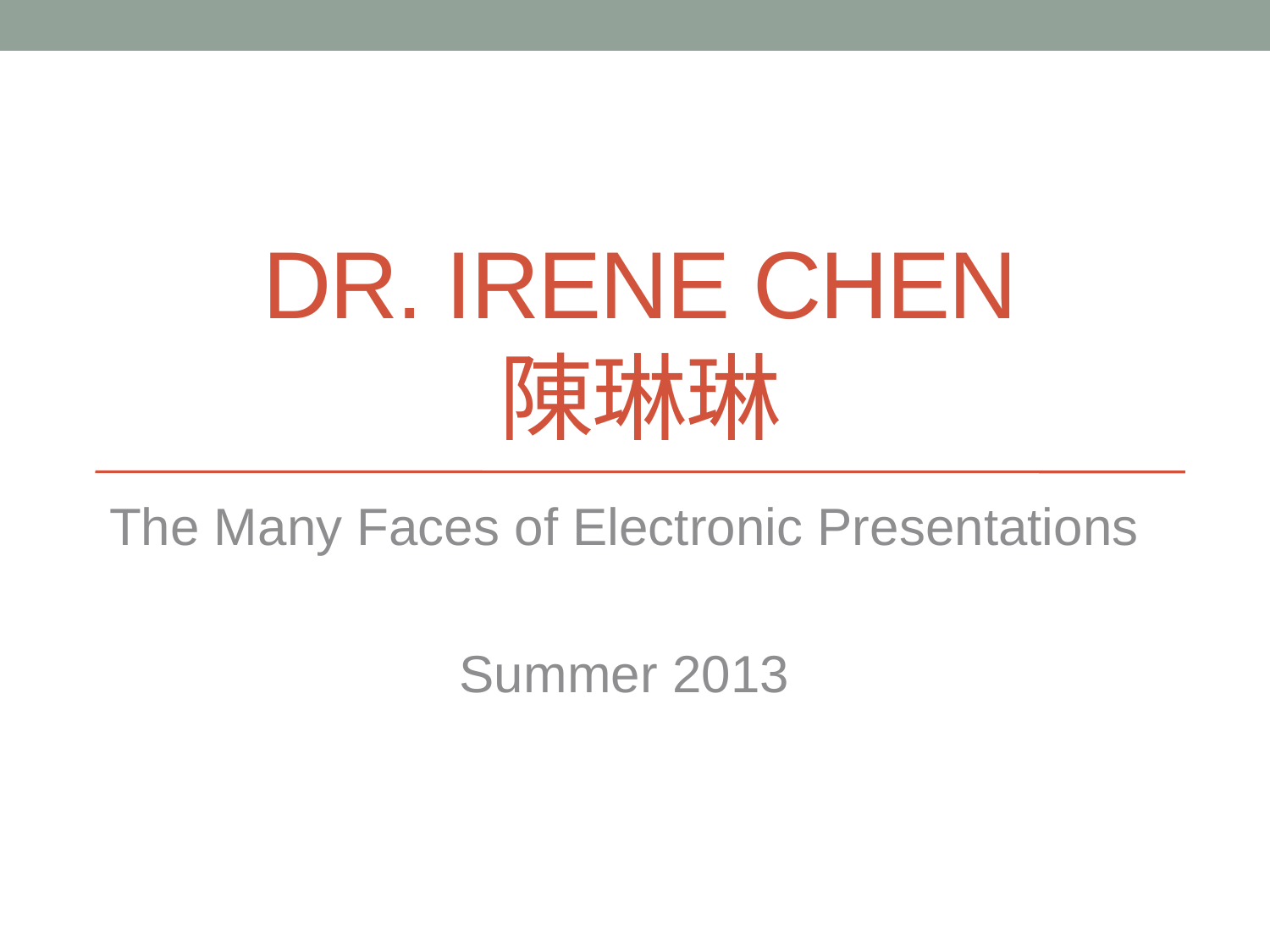

# Dr. Irene Chen 陳琳琳
The Many Faces of Electronic Presentations

Summer 2013